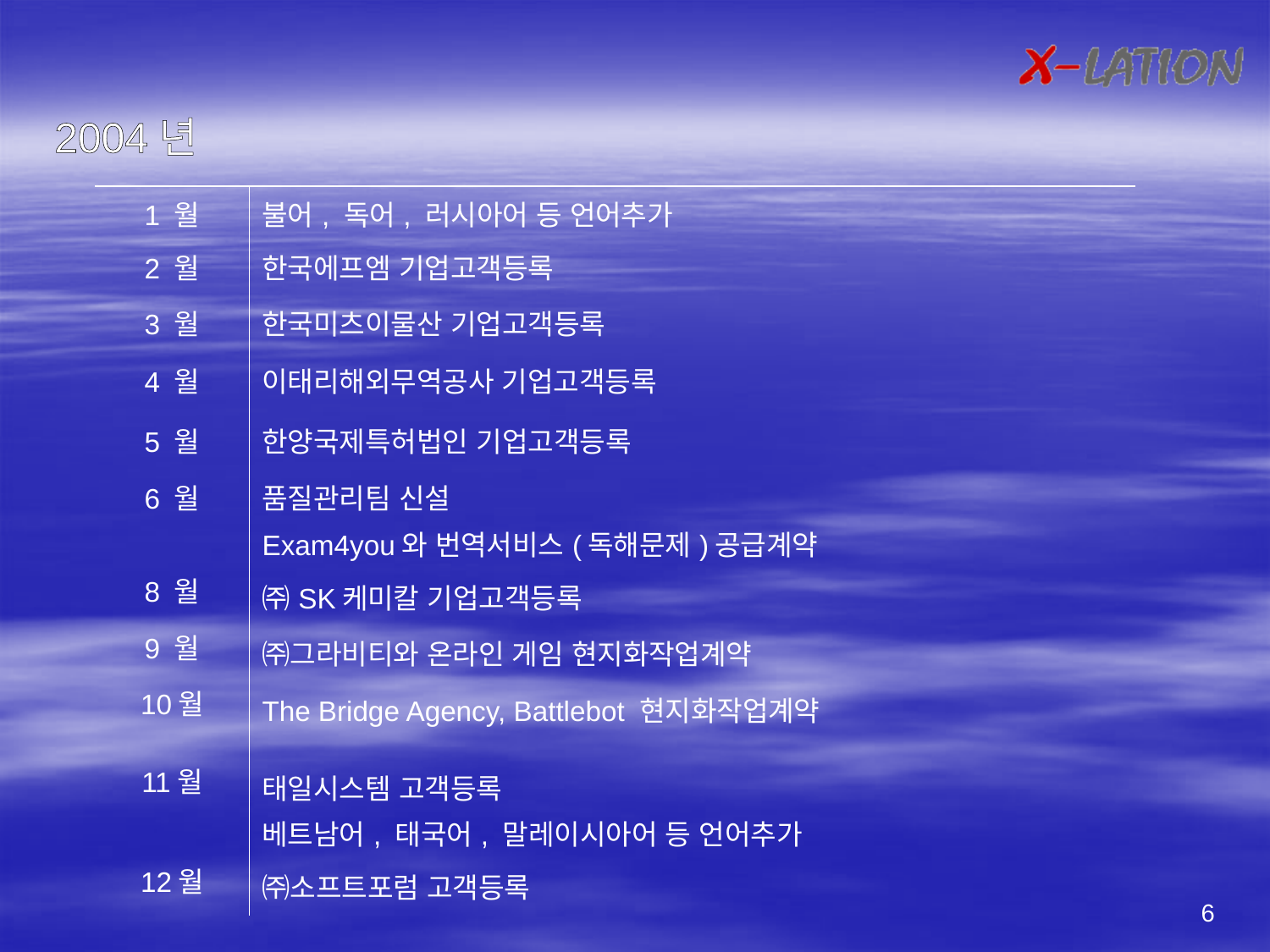

2004년
| 1 월 | 불어, 독어, 러시아어 등 언어추가 |
| --- | --- |
| 2 월 | 한국에프엠 기업고객등록 |
| 3 월 | 한국미츠이물산 기업고객등록 |
| 4 월 | 이태리해외무역공사 기업고객등록 |
| 5 월 | 한양국제특허법인 기업고객등록 |
| 6 월 | 품질관리팀 신설 Exam4you와 번역서비스(독해문제)공급계약 |
| 8 월 | ㈜SK케미칼 기업고객등록 |
| 9 월 | ㈜그라비티와 온라인 게임 현지화작업계약 |
| 10월 | The Bridge Agency, Battlebot 현지화작업계약 |
| 11월 | 태일시스템 고객등록 베트남어, 태국어, 말레이시아어 등 언어추가 |
| 12월 | ㈜소프트포럼 고객등록 |
6